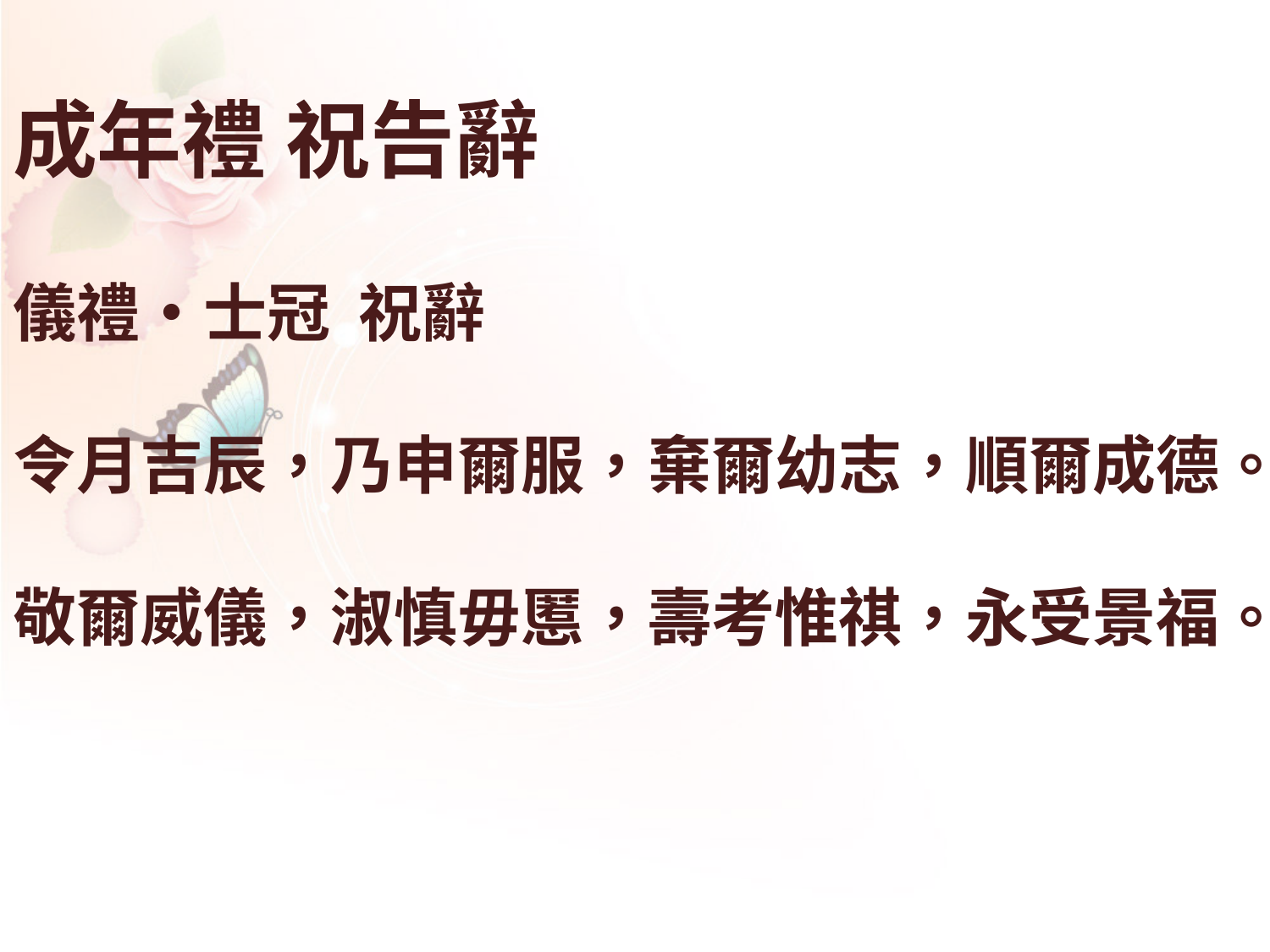

成年禮 祝告辭

儀禮‧士冠  祝辭

令月吉辰，乃申爾服，棄爾幼志，順爾成德。

敬爾威儀，淑慎毋慝，壽考惟祺，永受景福。